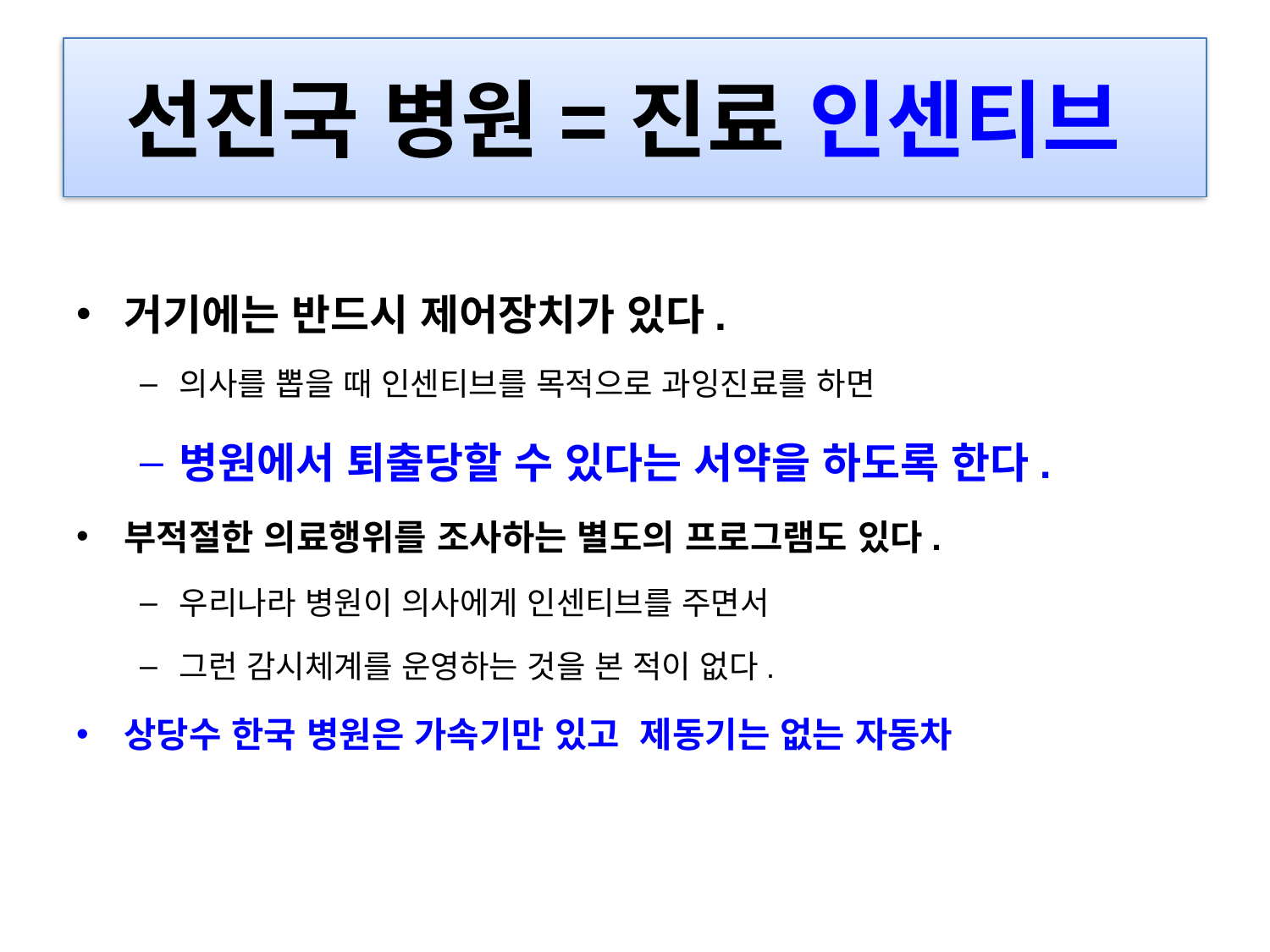

# 선진국 병원=진료 인센티브
거기에는 반드시 제어장치가 있다.
의사를 뽑을 때 인센티브를 목적으로 과잉진료를 하면
병원에서 퇴출당할 수 있다는 서약을 하도록 한다.
부적절한 의료행위를 조사하는 별도의 프로그램도 있다.
우리나라 병원이 의사에게 인센티브를 주면서
그런 감시체계를 운영하는 것을 본 적이 없다.
상당수 한국 병원은 가속기만 있고  제동기는 없는 자동차